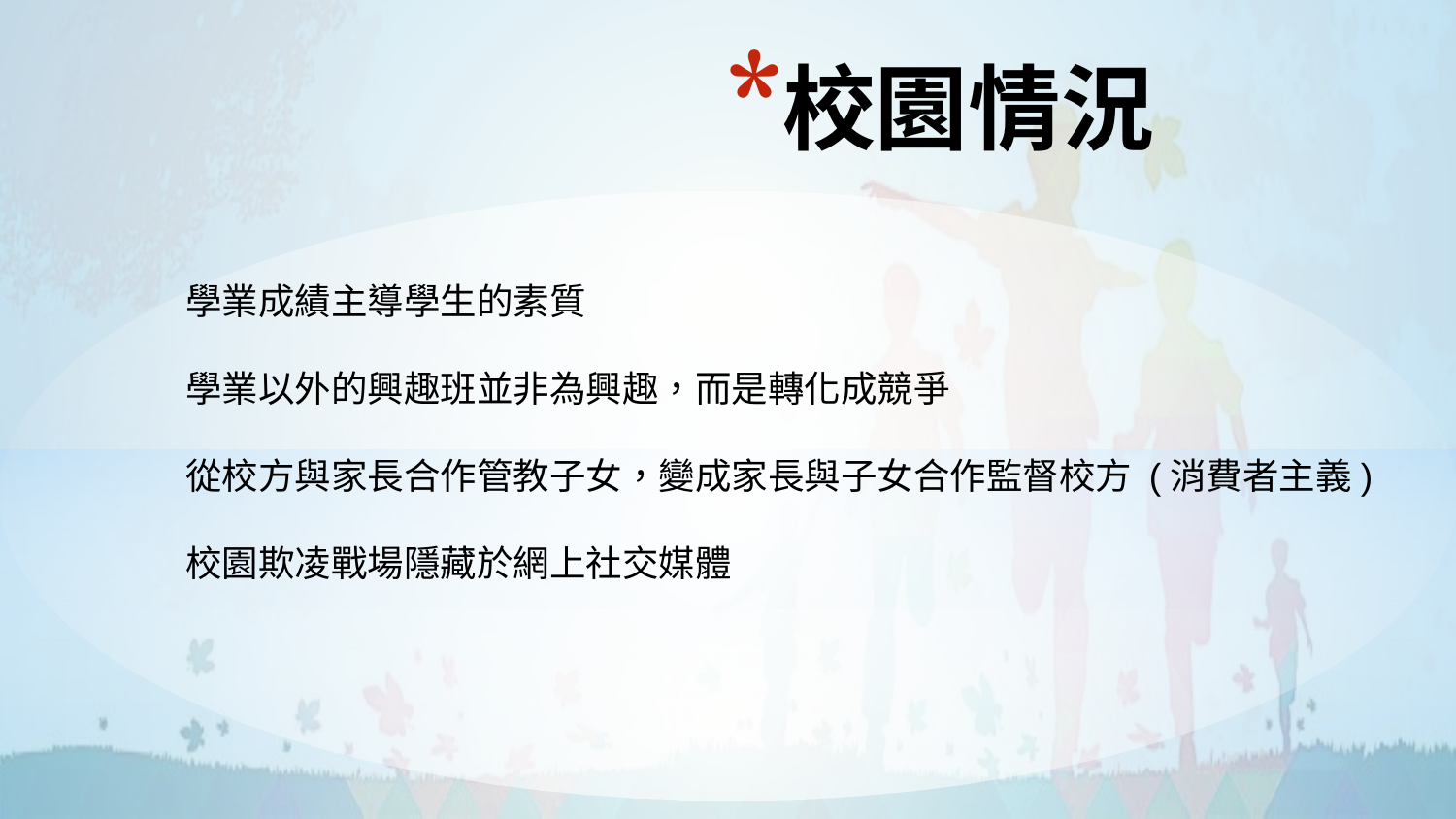

# 校園情況
學業成績主導學生的素質

學業以外的興趣班並非為興趣，而是轉化成競爭

從校方與家長合作管教子女，變成家長與子女合作監督校方 (消費者主義)

校園欺凌戰場隱藏於網上社交媒體